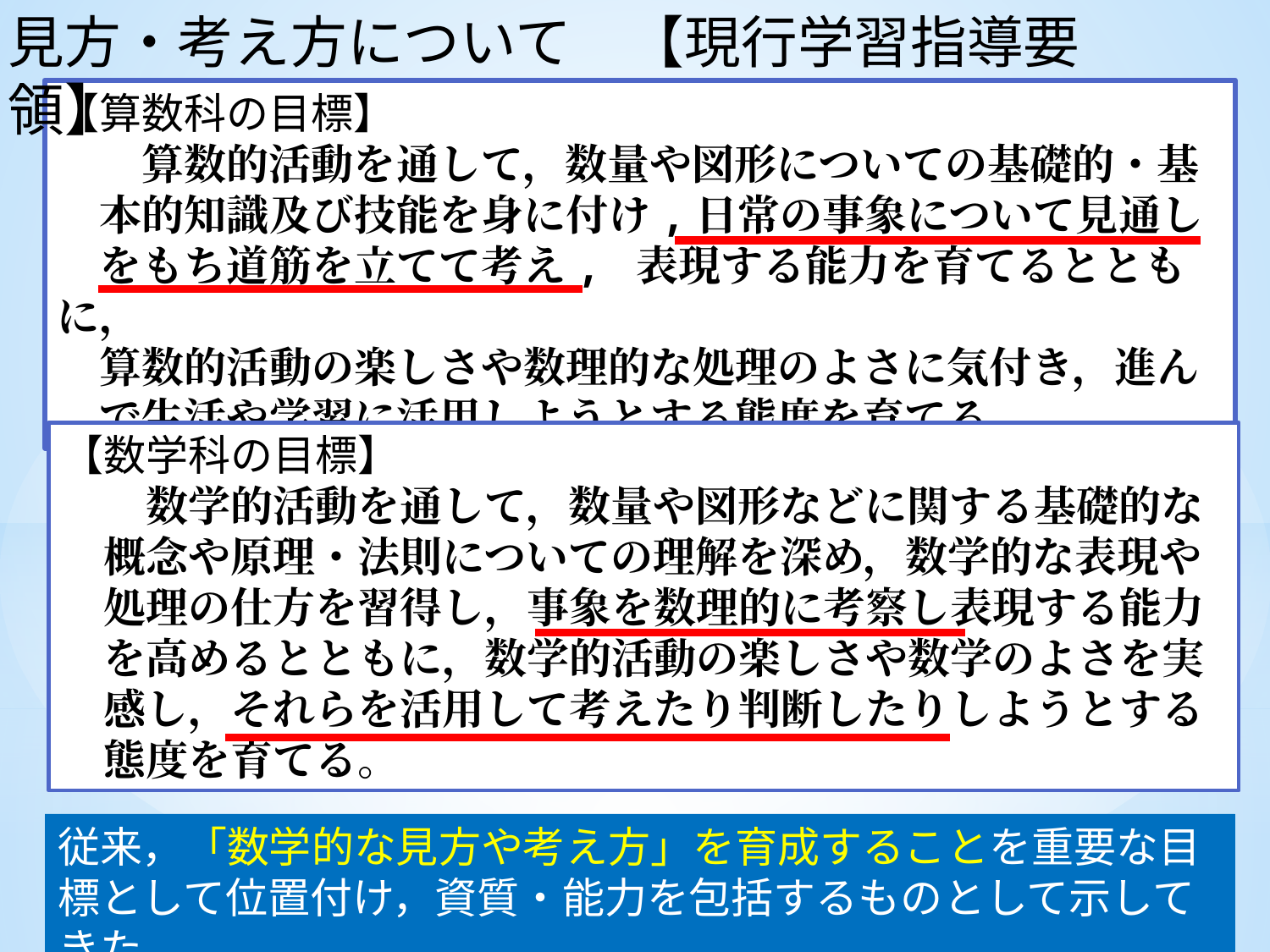

見方・考え方について　【現行学習指導要領】
【算数科の目標】
　　算数的活動を通して，数量や図形についての基礎的・基
　本的知識及び技能を身に付け,日常の事象について見通し
　をもち道筋を立てて考え, 表現する能力を育てるとともに，
　算数的活動の楽しさや数理的な処理のよさに気付き，進ん
　で生活や学習に活用しようとする態度を育てる。
【数学科の目標】
　　数学的活動を通して，数量や図形などに関する基礎的な
　概念や原理・法則についての理解を深め，数学的な表現や
　処理の仕方を習得し，事象を数理的に考察し表現する能力
　を高めるとともに，数学的活動の楽しさや数学のよさを実
　感し，それらを活用して考えたり判断したりしようとする
　態度を育てる。
従来，「数学的な見方や考え方」を育成することを重要な目標として位置付け，資質・能力を包括するものとして示してきた。
従来，「数学的な見方や考え方」を育成することを重要な目標として位置付け，資質・能力を包括するものとして示してきた。